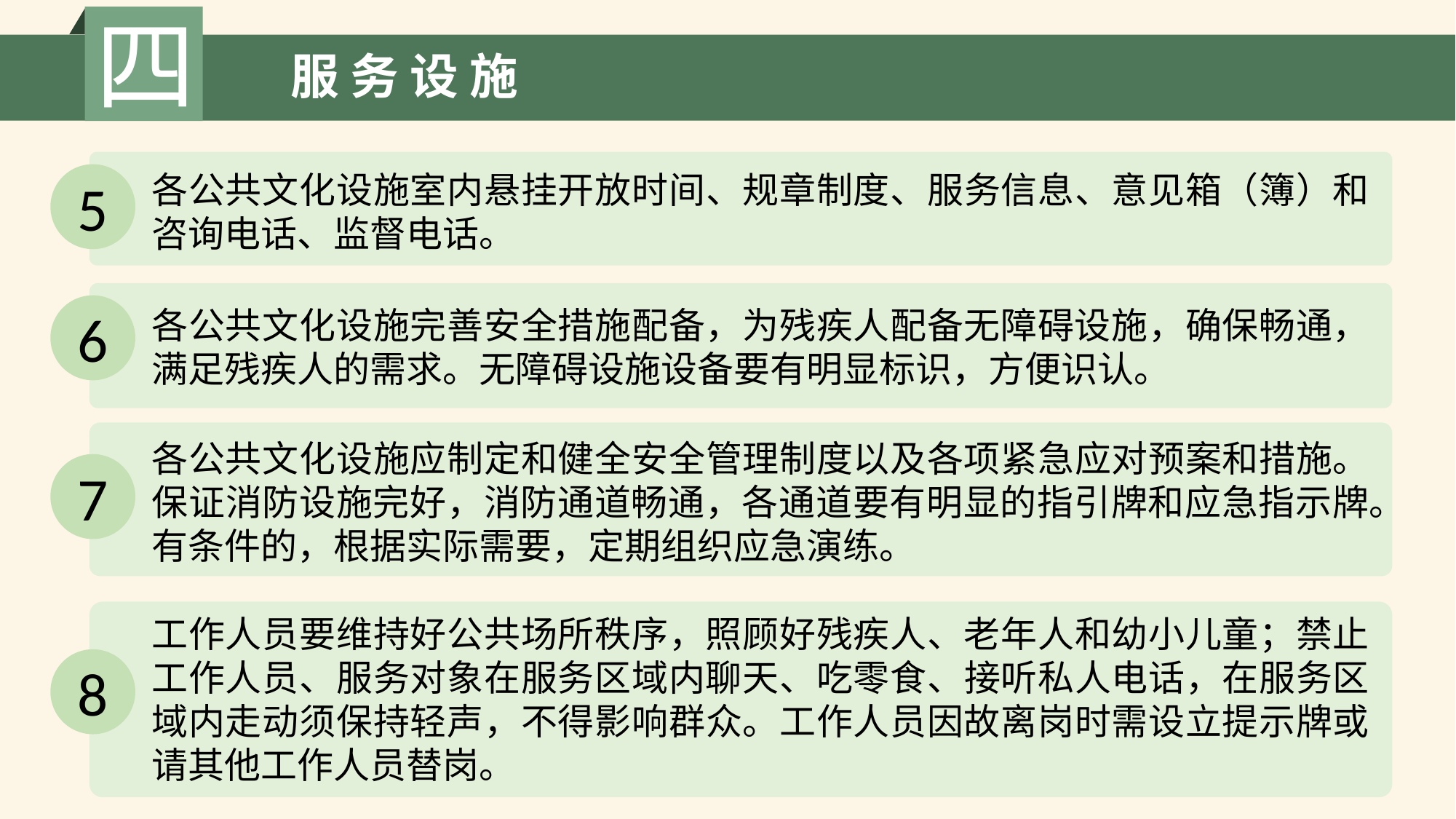

四

服 务 设 施

各公共文化设施室内悬挂开放时间、规章制度、服务信息、意见箱（簿）和咨询电话、监督电话。
5

6
各公共文化设施完善安全措施配备，为残疾人配备无障碍设施，确保畅通，满足残疾人的需求。无障碍设施设备要有明显标识，方便识认。

各公共文化设施应制定和健全安全管理制度以及各项紧急应对预案和措施。保证消防设施完好，消防通道畅通，各通道要有明显的指引牌和应急指示牌。有条件的，根据实际需要，定期组织应急演练。
7

工作人员要维持好公共场所秩序，照顾好残疾人、老年人和幼小儿童；禁止工作人员、服务对象在服务区域内聊天、吃零食、接听私人电话，在服务区域内走动须保持轻声，不得影响群众。工作人员因故离岗时需设立提示牌或请其他工作人员替岗。
8